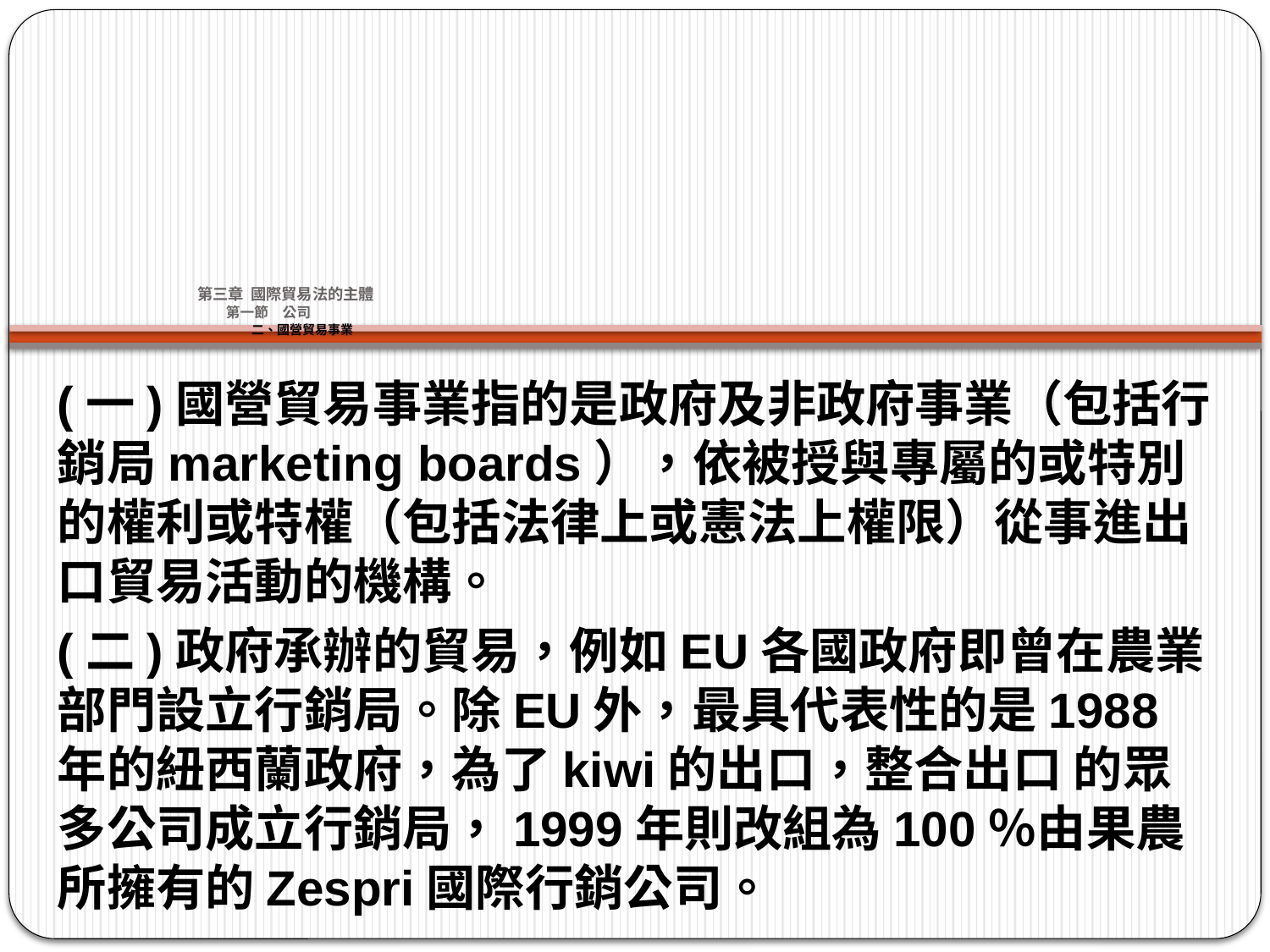

# 第三章  國際貿易法的主體 第一節　公司 二、國營貿易事業
(一)國營貿易事業指的是政府及非政府事業（包括行銷局marketing boards），依被授與專屬的或特別的權利或特權（包括法律上或憲法上權限）從事進出口貿易活動的機構。
(二)政府承辦的貿易，例如EU各國政府即曾在農業部門設立行銷局。除EU外，最具代表性的是1988年的紐西蘭政府，為了kiwi的出口，整合出口 的眾多公司成立行銷局，1999年則改組為100％由果農所擁有的Zespri國際行銷公司。